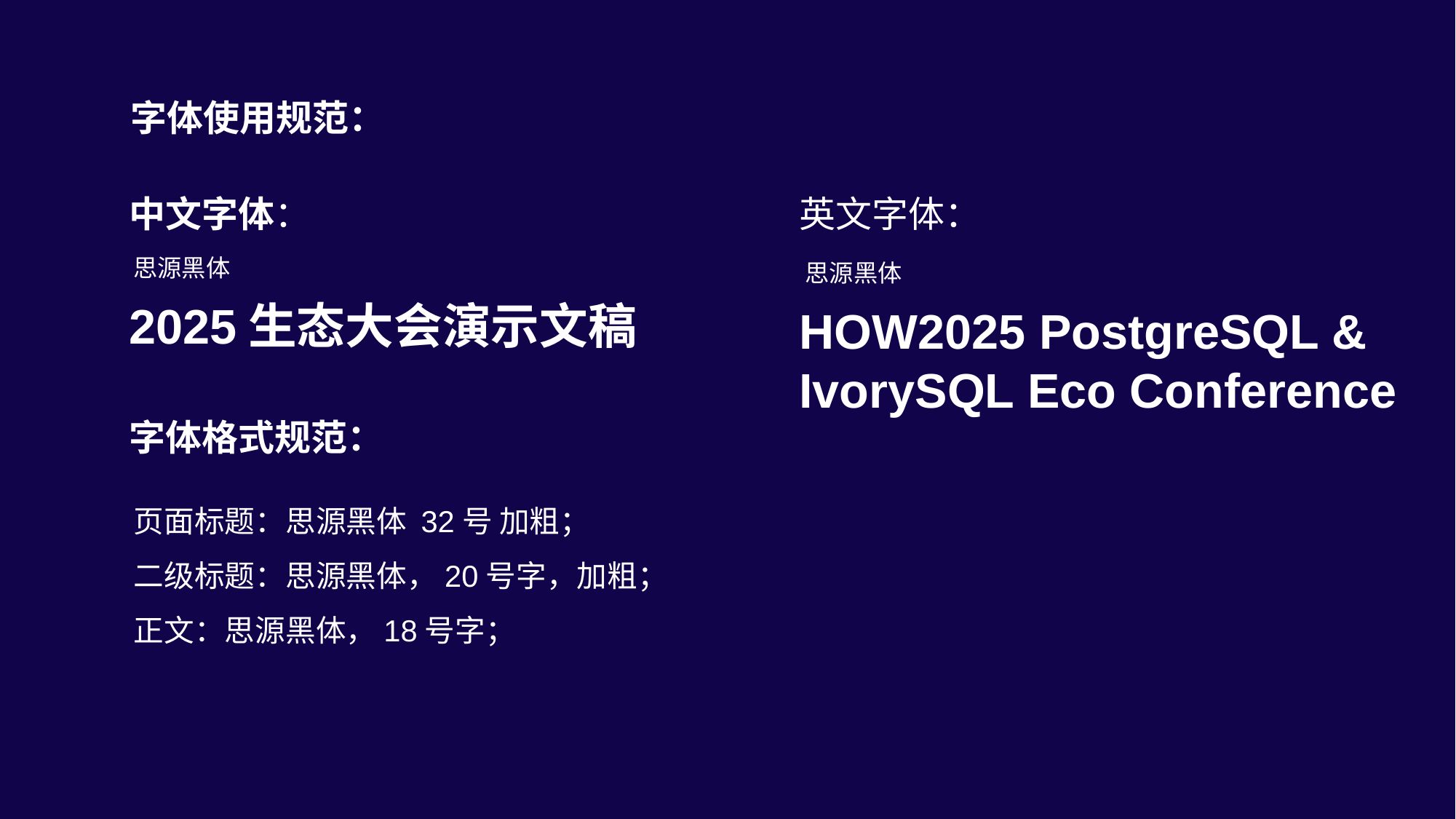

字体使用规范：
中文字体：
英文字体：
思源黑体
思源黑体
2025生态大会演示文稿
HOW2025 PostgreSQL & IvorySQL Eco Conference
字体格式规范：
页面标题：思源黑体 32号 加粗；
二级标题：思源黑体，20号字，加粗；
正文：思源黑体，18号字；